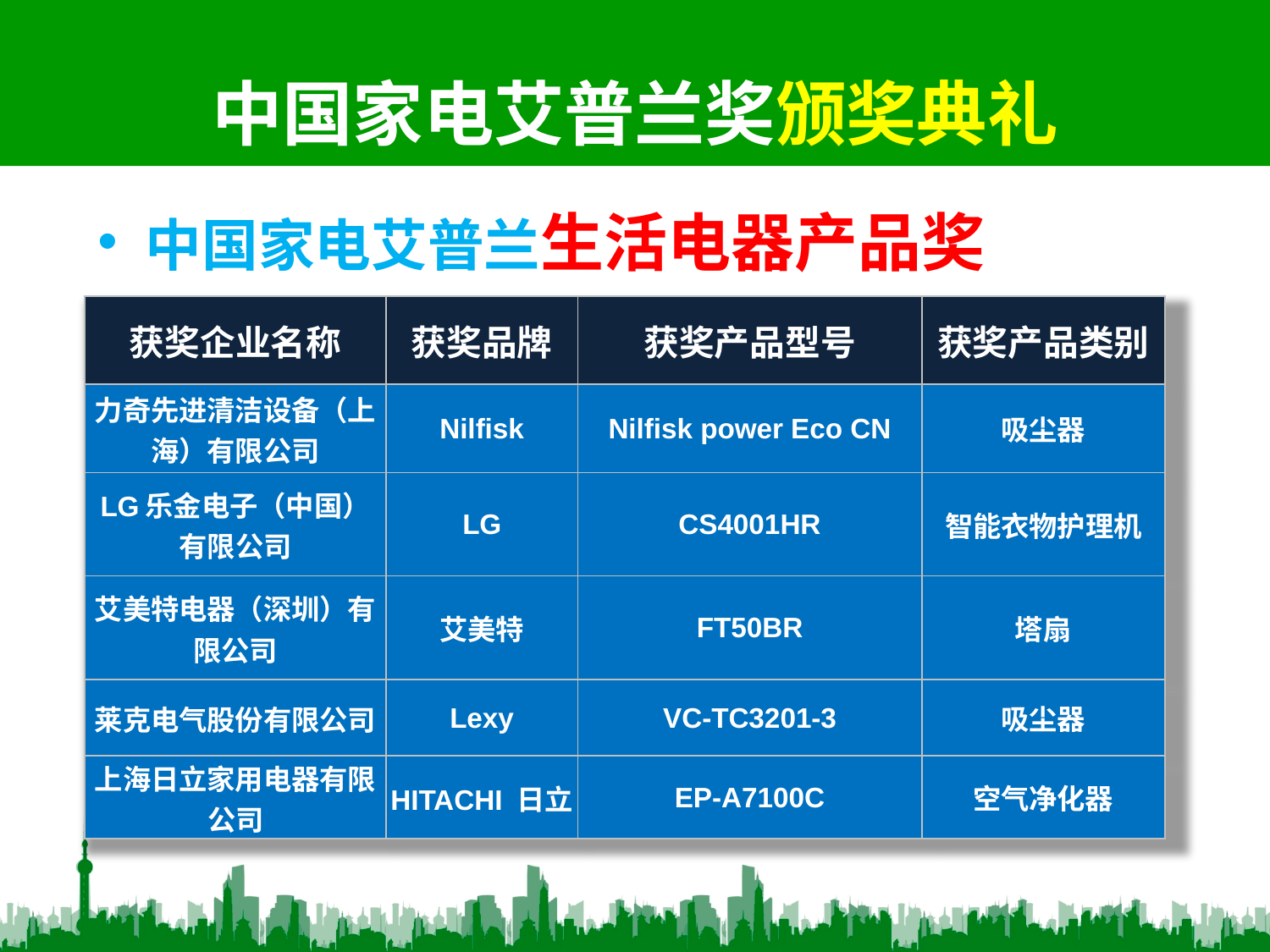

# 中国家电艾普兰奖颁奖典礼
中国家电艾普兰生活电器产品奖
| 获奖企业名称 | 获奖品牌 | 获奖产品型号 | 获奖产品类别 |
| --- | --- | --- | --- |
| 力奇先进清洁设备（上海）有限公司 | Nilfisk | Nilfisk power Eco CN | 吸尘器 |
| LG乐金电子（中国）有限公司 | LG | CS4001HR | 智能衣物护理机 |
| 艾美特电器（深圳）有限公司 | 艾美特 | FT50BR | 塔扇 |
| 莱克电气股份有限公司 | Lexy | VC-TC3201-3 | 吸尘器 |
| 上海日立家用电器有限公司 | HITACHI 日立 | EP-A7100C | 空气净化器 |